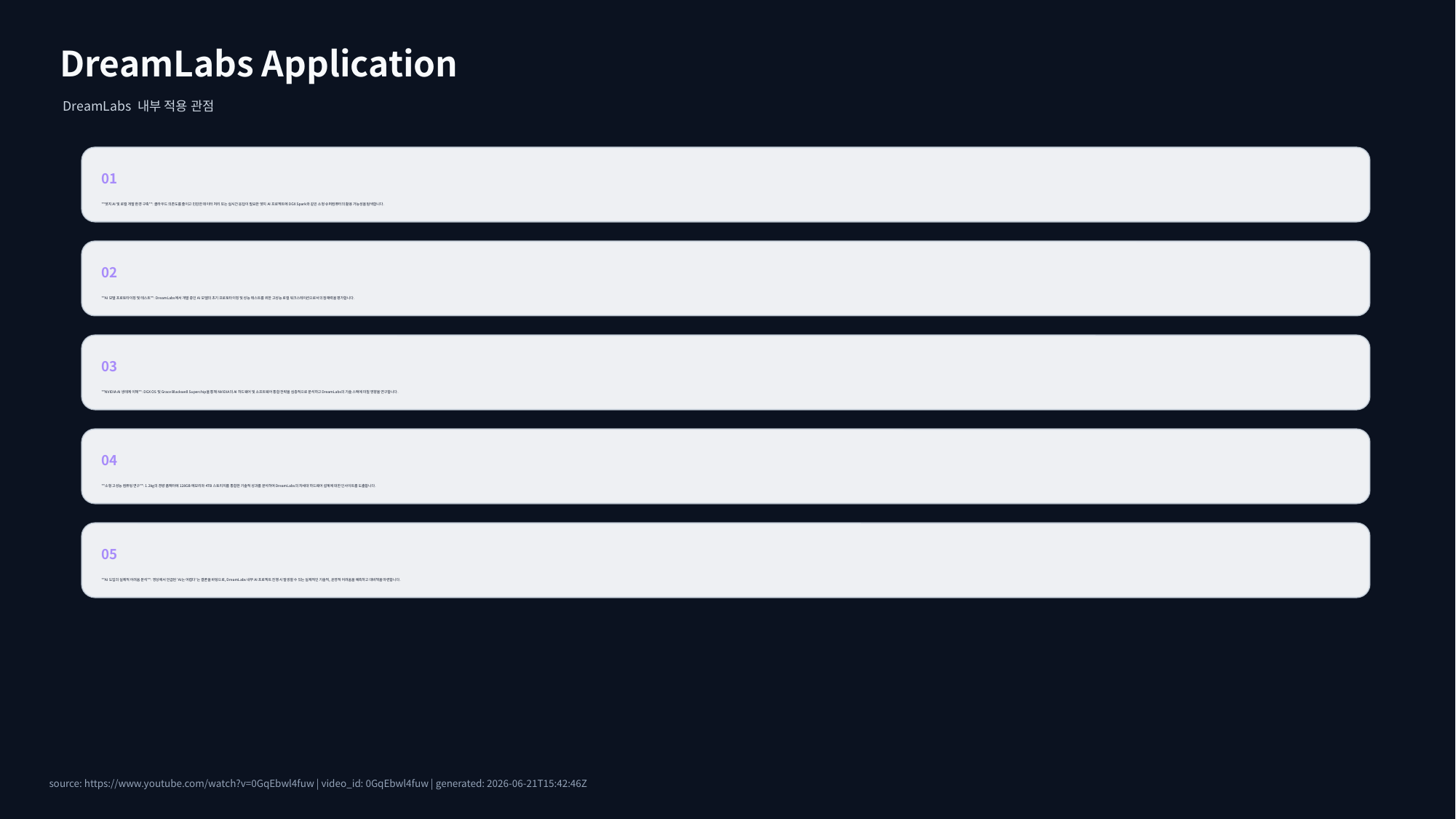

DreamLabs Application
DreamLabs 내부 적용 관점

01
**엣지 AI 및 로컬 개발 환경 구축**: 클라우드 의존도를 줄이고 민감한 데이터 처리 또는 실시간 응답이 필요한 엣지 AI 프로젝트에 DGX Spark와 같은 소형 슈퍼컴퓨터의 활용 가능성을 탐색합니다.

02
**AI 모델 프로토타이핑 및 테스트**: DreamLabs에서 개발 중인 AI 모델의 초기 프로토타이핑 및 성능 테스트를 위한 고성능 로컬 워크스테이션으로서의 잠재력을 평가합니다.

03
**NVIDIA AI 생태계 이해**: DGX OS 및 Grace Blackwell Superchip을 통해 NVIDIA의 AI 하드웨어 및 소프트웨어 통합 전략을 심층적으로 분석하고 DreamLabs의 기술 스택에 미칠 영향을 연구합니다.

04
**소형 고성능 컴퓨팅 연구**: 1.2kg의 경량 폼팩터에 128GB 메모리와 4TB 스토리지를 통합한 기술적 성과를 분석하여 DreamLabs의 차세대 하드웨어 설계에 대한 인사이트를 도출합니다.

05
**AI 도입의 실제적 어려움 분석**: 영상에서 언급된 'AI는 어렵다'는 결론을 바탕으로, DreamLabs 내부 AI 프로젝트 진행 시 발생할 수 있는 실제적인 기술적, 운영적 어려움을 예측하고 대비책을 마련합니다.
source: https://www.youtube.com/watch?v=0GqEbwl4fuw | video_id: 0GqEbwl4fuw | generated: 2026-06-21T15:42:46Z